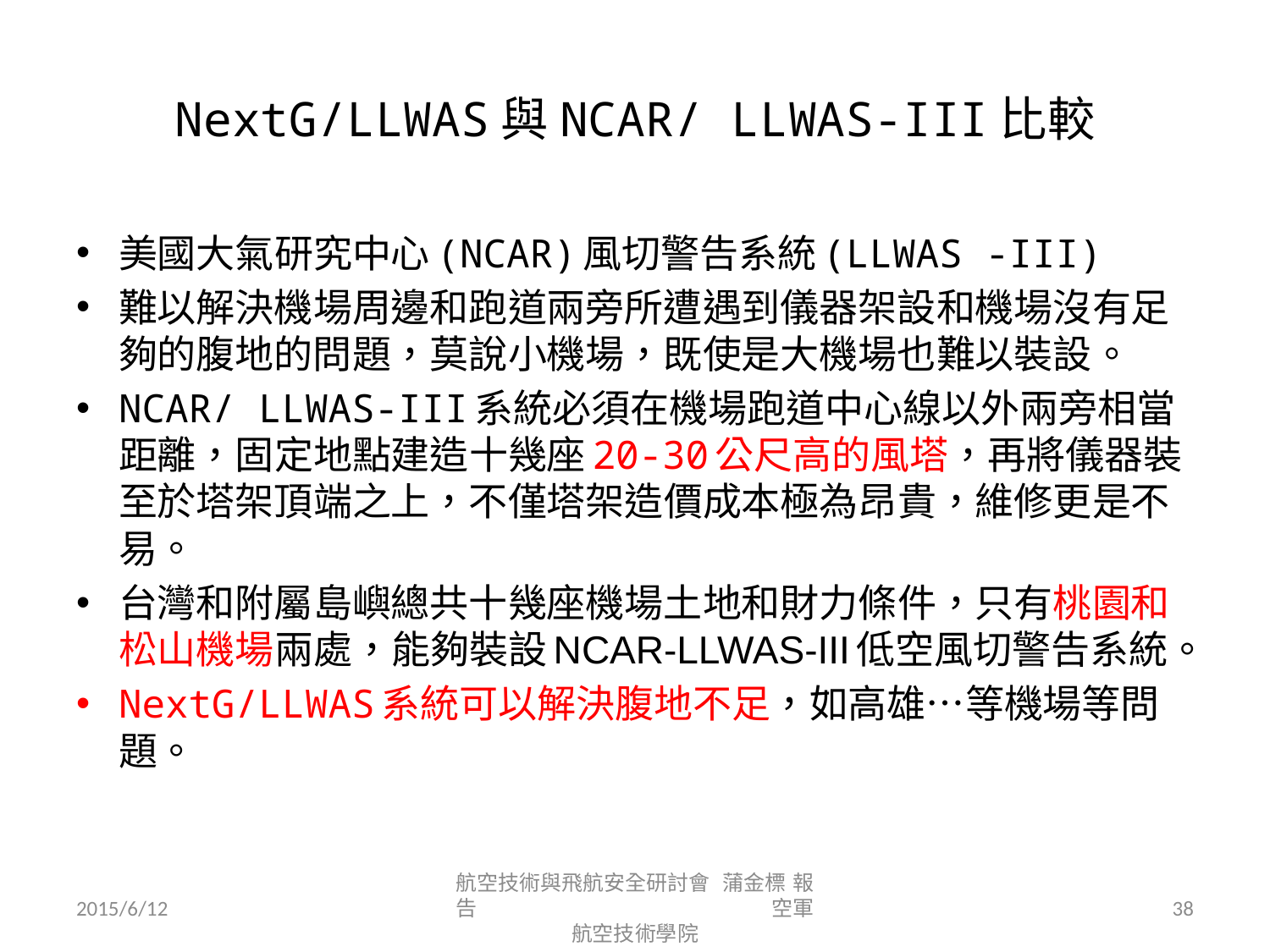

# NextG/LLWAS與NCAR/ LLWAS-III比較
美國大氣研究中心(NCAR)風切警告系統(LLWAS -III)
難以解決機場周邊和跑道兩旁所遭遇到儀器架設和機場沒有足夠的腹地的問題，莫說小機場，既使是大機場也難以裝設。
NCAR/ LLWAS-III系統必須在機場跑道中心線以外兩旁相當距離，固定地點建造十幾座20-30公尺高的風塔，再將儀器裝至於塔架頂端之上，不僅塔架造價成本極為昂貴，維修更是不易。
台灣和附屬島嶼總共十幾座機場土地和財力條件，只有桃園和松山機場兩處，能夠裝設NCAR-LLWAS-III低空風切警告系統。
NextG/LLWAS系統可以解決腹地不足，如高雄…等機場等問題。

2015/6/12
航空技術與飛航安全研討會  蒲金標 報告                                             空軍航空技術學院
38